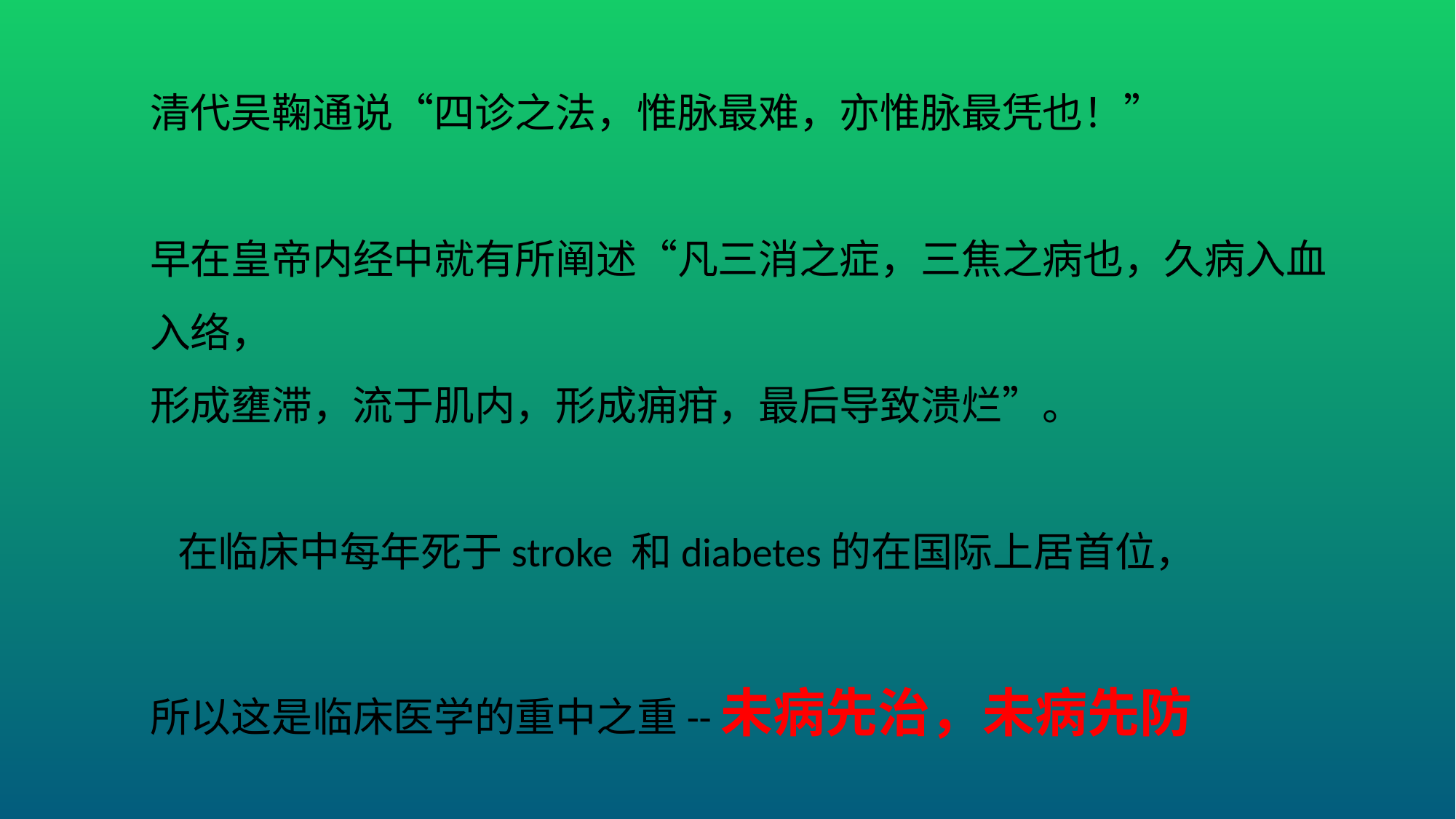

清代吴鞠通说“四诊之法，惟脉最难，亦惟脉最凭也！”

早在皇帝内经中就有所阐述“凡三消之症，三焦之病也，久病入血入络，
形成壅滞，流于肌内，形成痈疳，最后导致溃烂”。

  在临床中每年死于stroke 和diabetes的在国际上居首位，

所以这是临床医学的重中之重--未病先治，未病先防